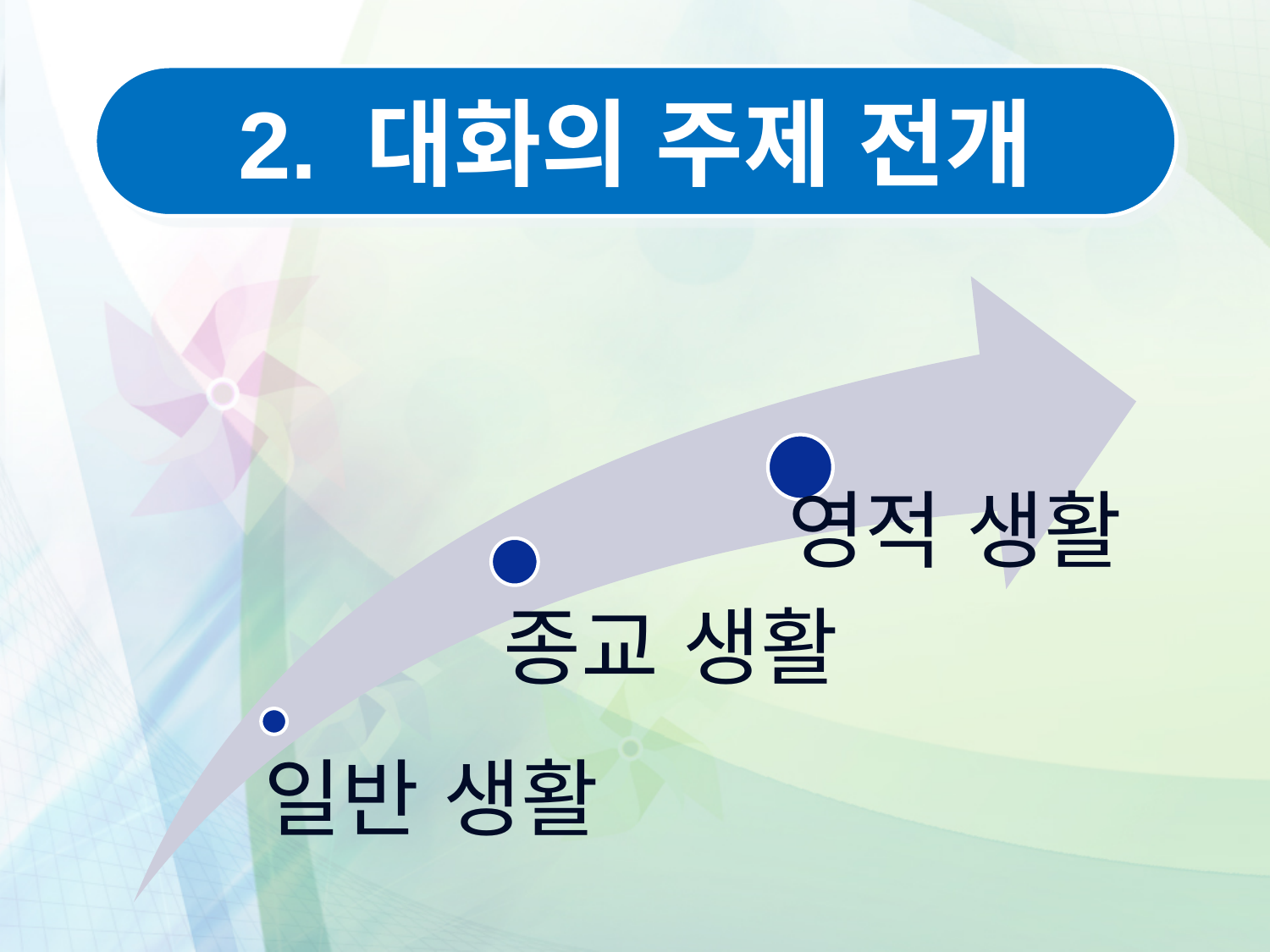

2. 대화의 주제 전개
일반 생활
종교 생활
영적 생활